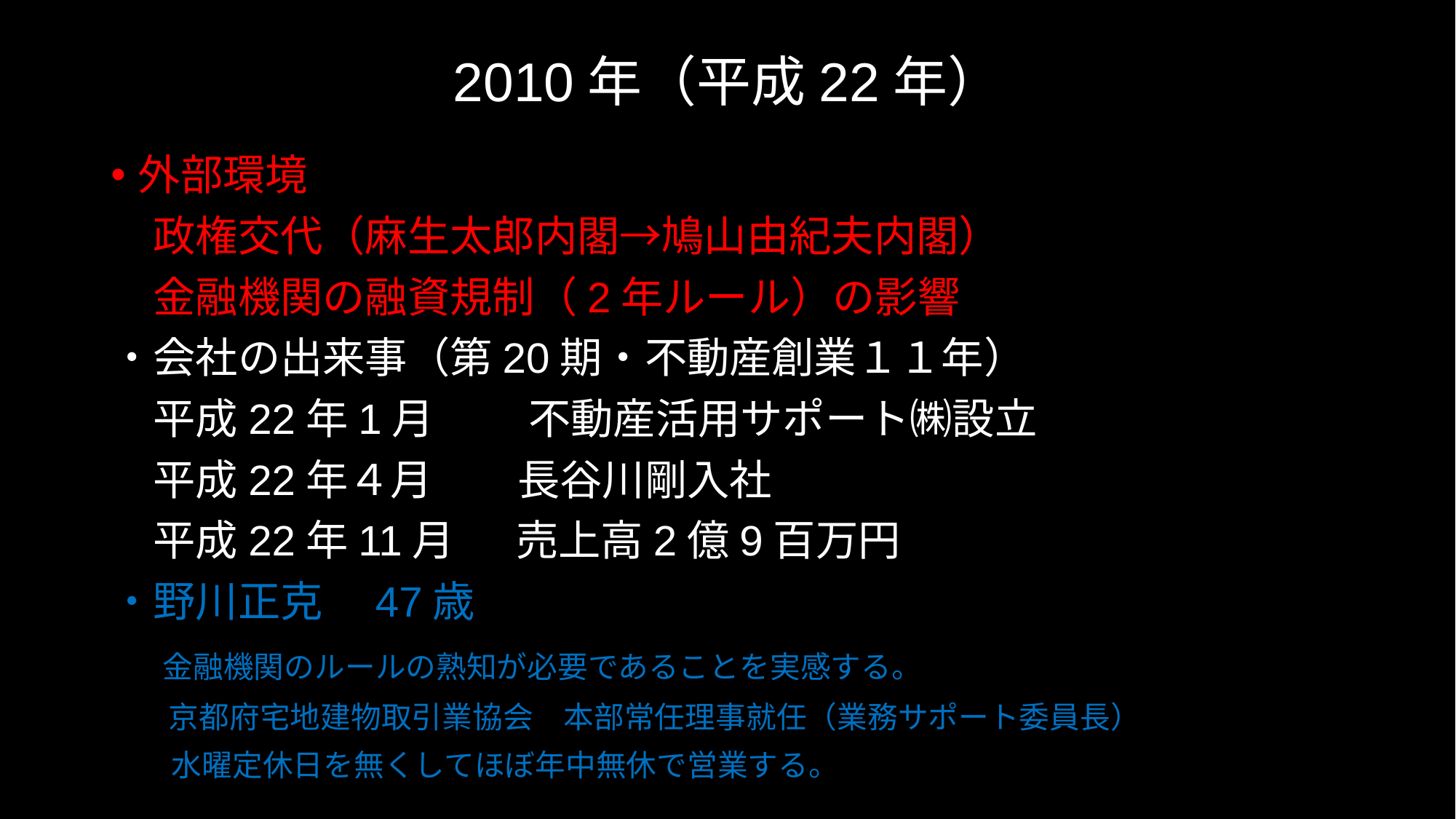

# 2010年（平成22年）
外部環境
　政権交代（麻生太郎内閣→鳩山由紀夫内閣）
　金融機関の融資規制（2年ルール）の影響
・会社の出来事（第20期・不動産創業１１年）
　平成22年1月　　 不動産活用サポート㈱設立
　平成22年４月　　長谷川剛入社
　平成22年11月　  売上高2億9百万円
・野川正克　47歳
　 金融機関のルールの熟知が必要であることを実感する。
   　京都府宅地建物取引業協会　本部常任理事就任（業務サポート委員長）
　　水曜定休日を無くしてほぼ年中無休で営業する。